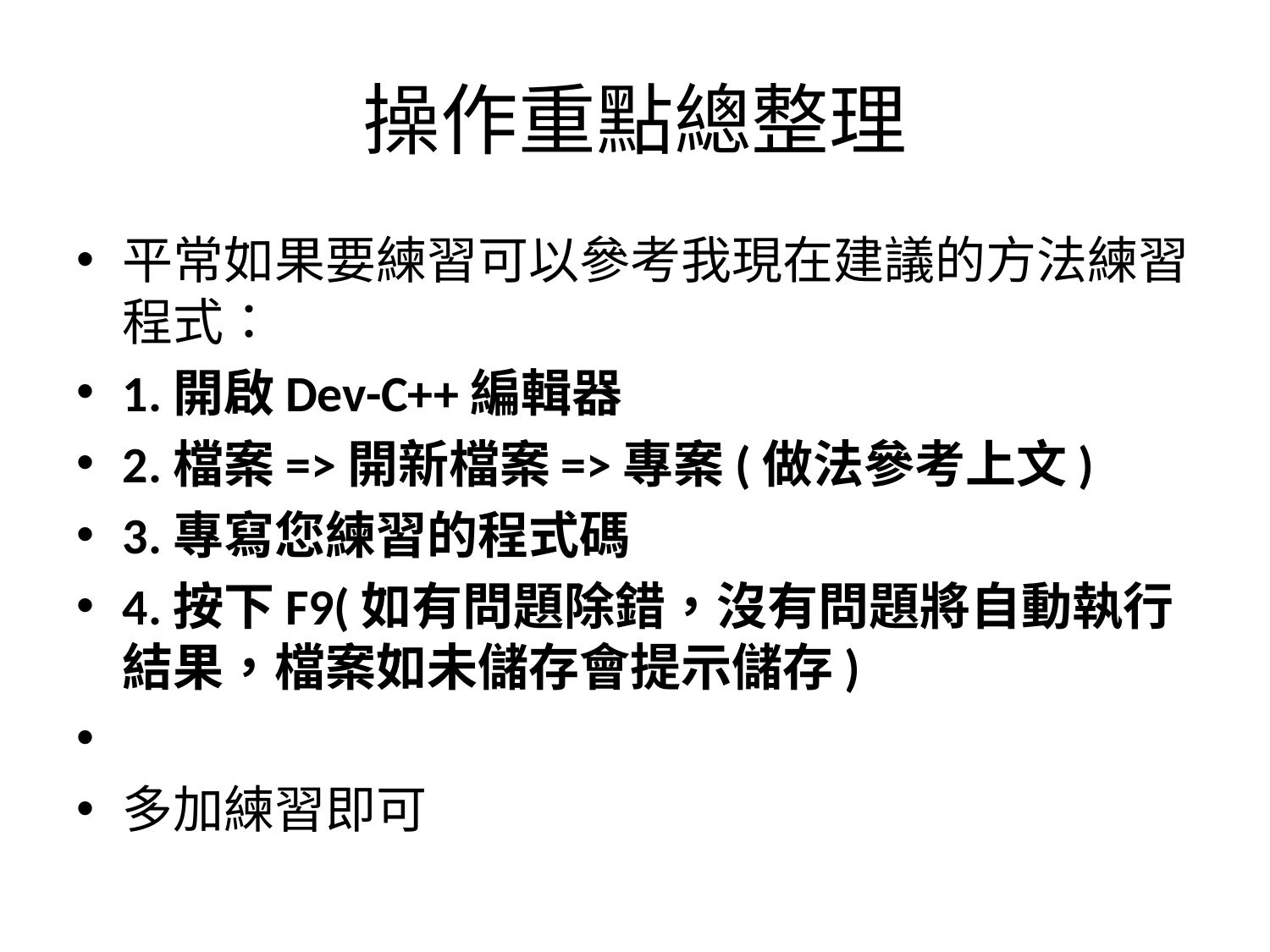

# 操作重點總整理
平常如果要練習可以參考我現在建議的方法練習程式：
1.開啟Dev-C++編輯器
2.檔案=>開新檔案=>專案(做法參考上文)
3.專寫您練習的程式碼
4.按下F9(如有問題除錯，沒有問題將自動執行結果，檔案如未儲存會提示儲存)

多加練習即可